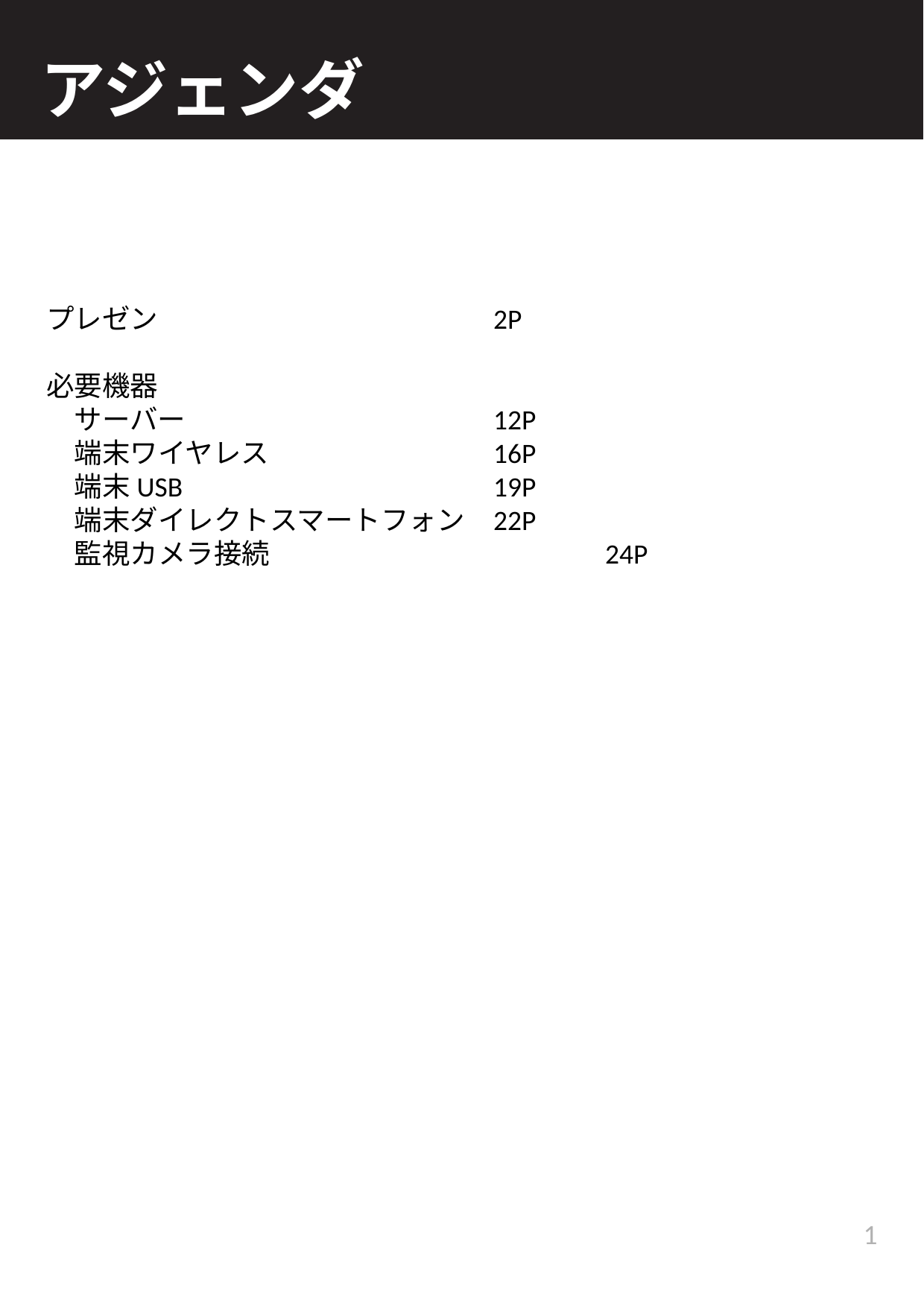

# アジェンダ
プレゼン　			2P

必要機器
　サーバー			12P
　端末ワイヤレス			16P
　端末USB			19P
　端末ダイレクトスマートフォン	22P
　監視カメラ接続			24P
1